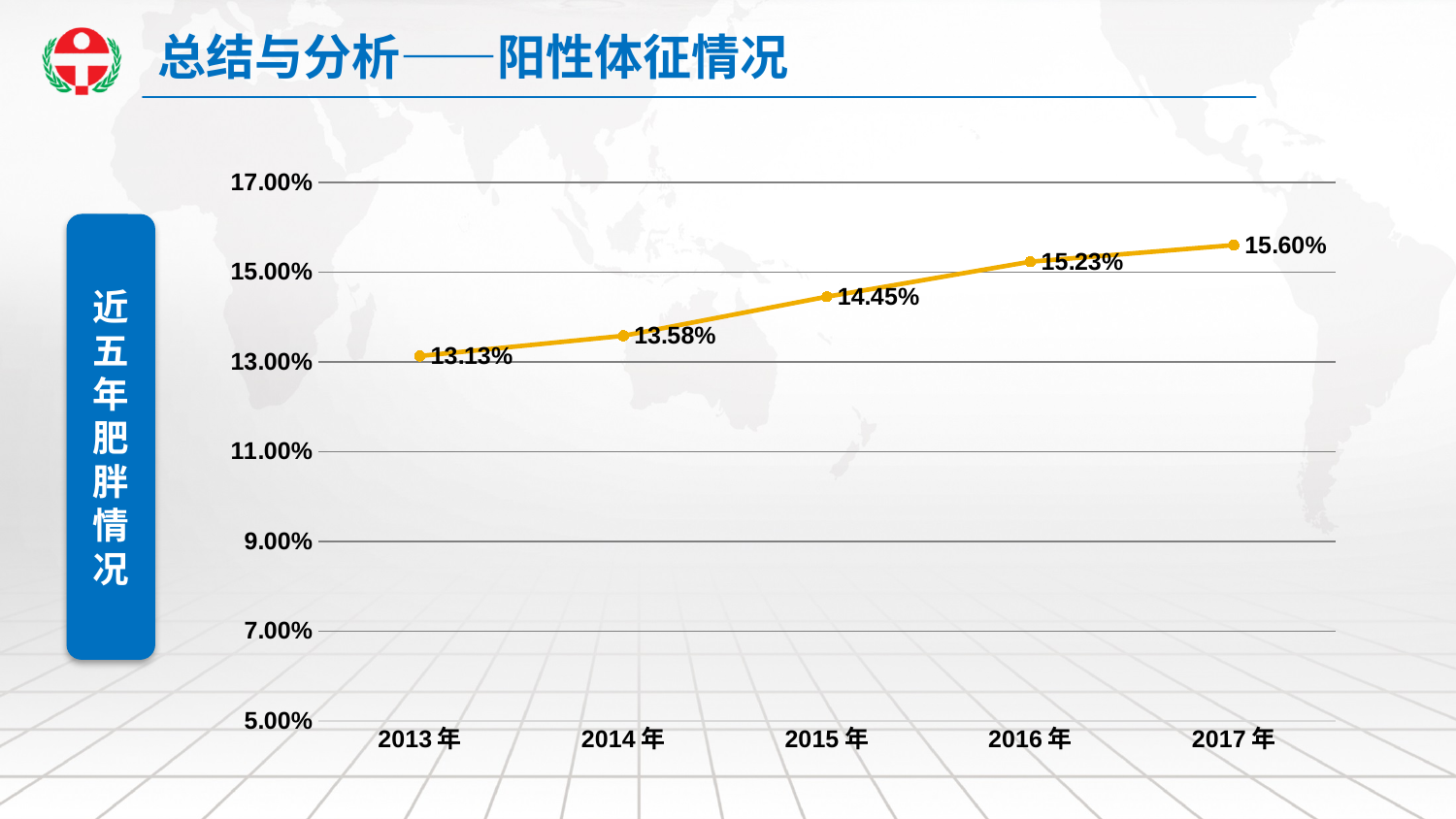

总结与分析——阳性体征情况

### Chart

| Category | 肥胖 |
|---|---|
| 2013年 | 0.1313 |
| 2014年 | 0.1358 |
| 2015年 | 0.14450000000000007 |
| 2016年 | 0.15230000000000007 |
| 2017年 | 0.15600000000000008 |
近五年肥胖情况